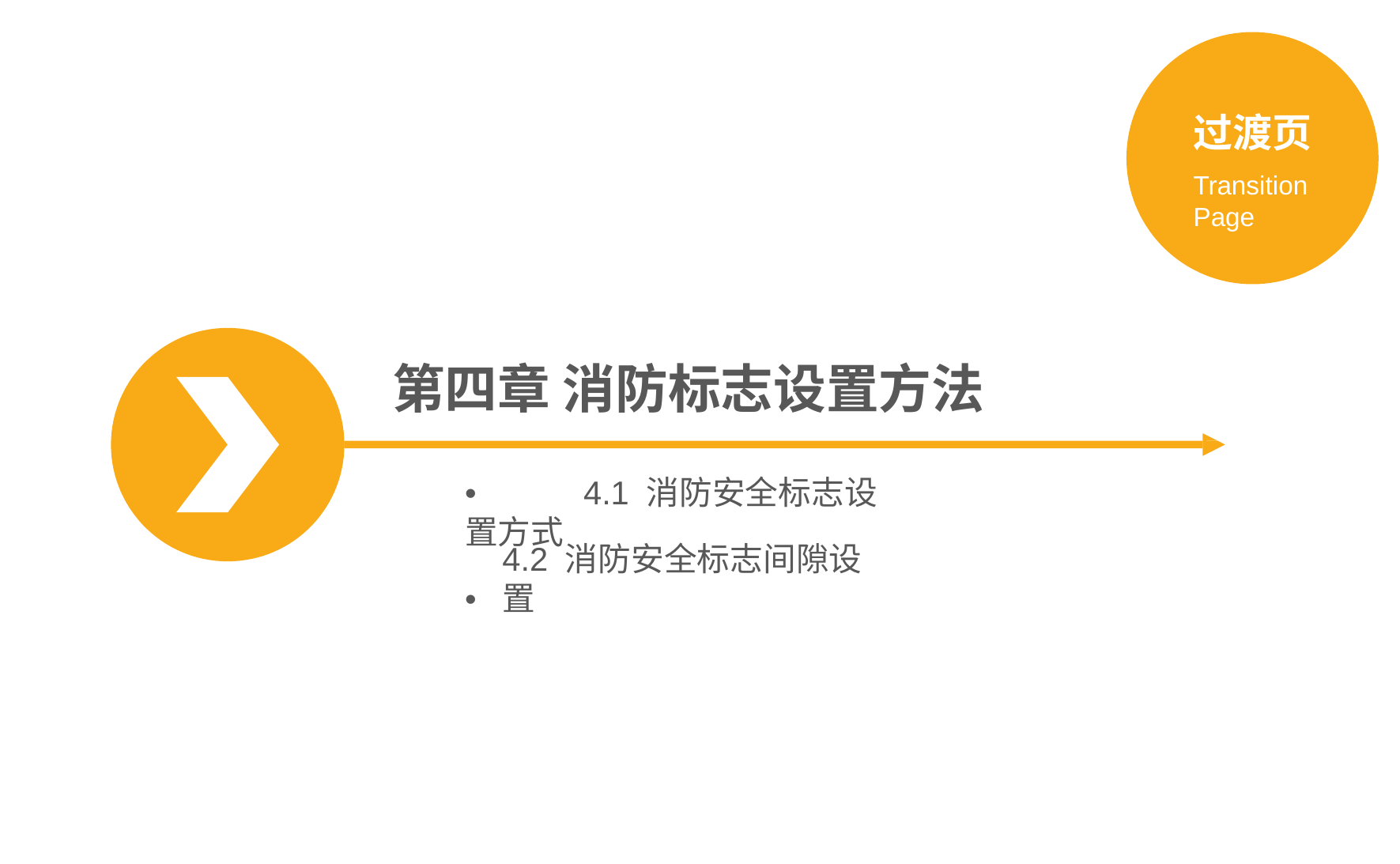

过渡页
Transition Page
第四章 消防标志设置方法
•	4.1 消防安全标志设置方式
•
4.2 消防安全标志间隙设置